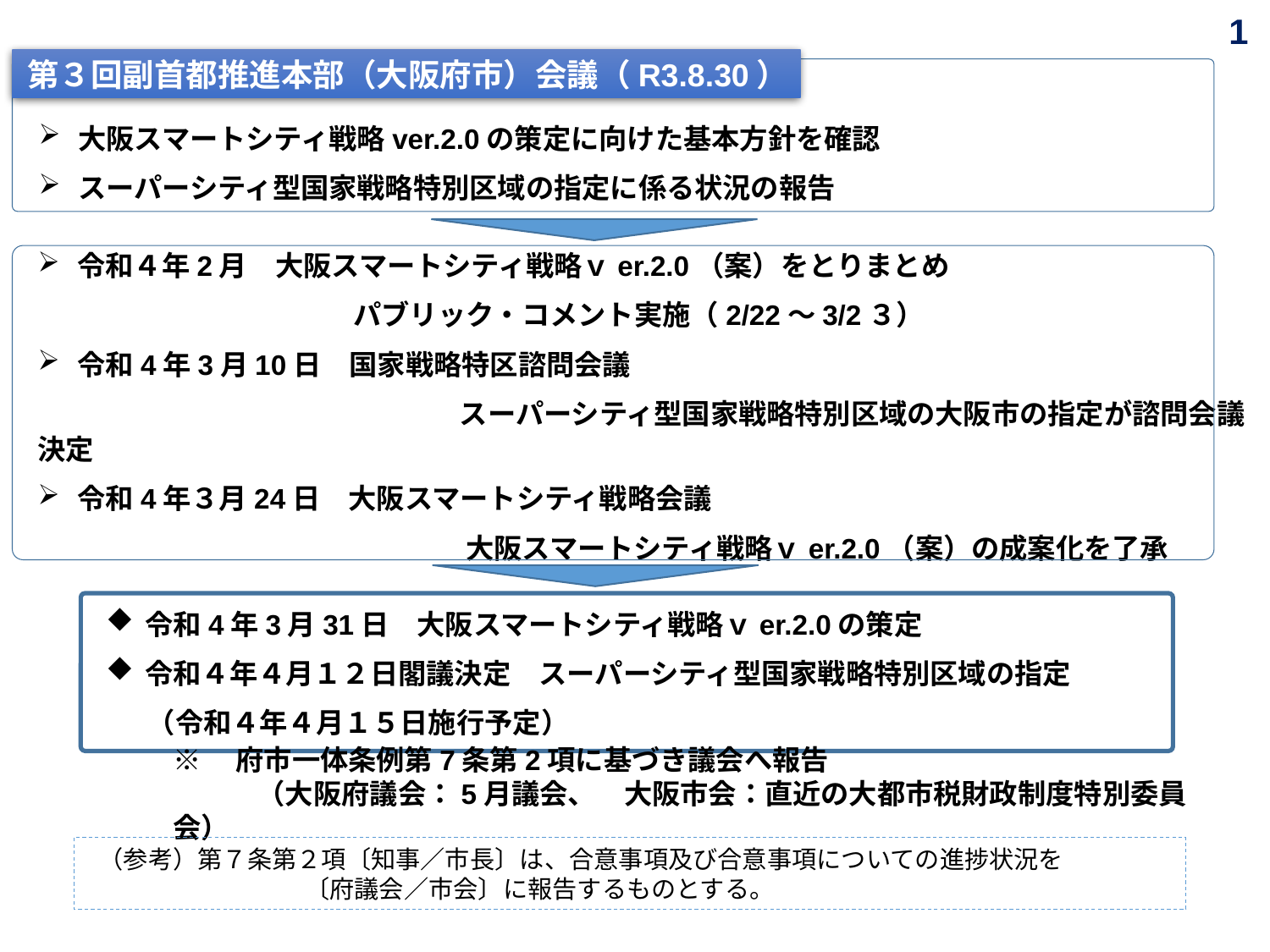

1
第３回副首都推進本部（大阪府市）会議（R3.8.30）

大阪スマートシティ戦略ver.2.0の策定に向けた基本方針を確認
スーパーシティ型国家戦略特別区域の指定に係る状況の報告

令和４年2月　大阪スマートシティ戦略ｖer.2.0（案）をとりまとめ
　　　　　　　　　　　 パブリック・コメント実施（2/22～3/2３）
令和4年3月10日　国家戦略特区諮問会議
　　　　　　　　　　　　　　　スーパーシティ型国家戦略特別区域の大阪市の指定が諮問会議決定
令和4年３月24日　大阪スマートシティ戦略会議
　　　　　　　　　　　　 　　　大阪スマートシティ戦略ｖer.2.0（案）の成案化を了承

令和4年3月31日　大阪スマートシティ戦略ｖer.2.0の策定
令和４年４月１２日閣議決定　スーパーシティ型国家戦略特別区域の指定
 　（令和４年４月１５日施行予定）
※　府市一体条例第7条第2項に基づき議会へ報告
　　　（大阪府議会：5月議会、　大阪市会：直近の大都市税財政制度特別委員会）
（参考）第７条第２項〔知事／市長〕は、合意事項及び合意事項についての進捗状況を
　　　　　               〔府議会／市会〕に報告するものとする。